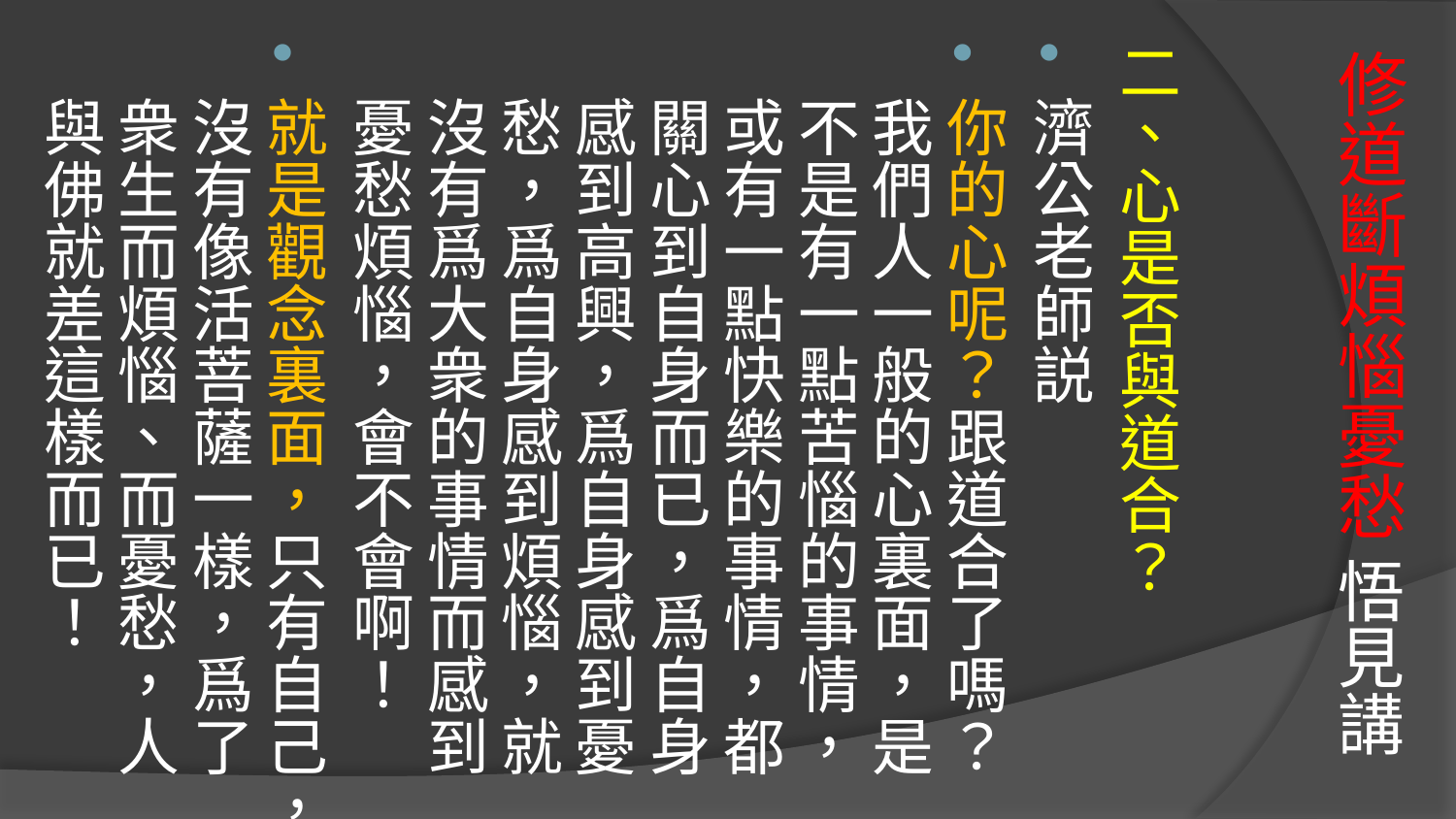

# 修道斷煩惱憂愁 悟見講
二、心是否與道合？
濟公老師説
你的心呢？跟道合了嗎？我們人一般的心裏面，是不是有一點苦惱的事情，或有一點快樂的事情，都關心到自身而已，爲自身感到高興，爲自身感到憂愁，爲自身感到煩惱，就沒有爲大衆的事情而感到憂愁煩惱，會不會啊！
就是觀念裏面，只有自己，沒有像活菩薩一樣，爲了衆生而煩惱、而憂愁，人與佛就差這樣而已！